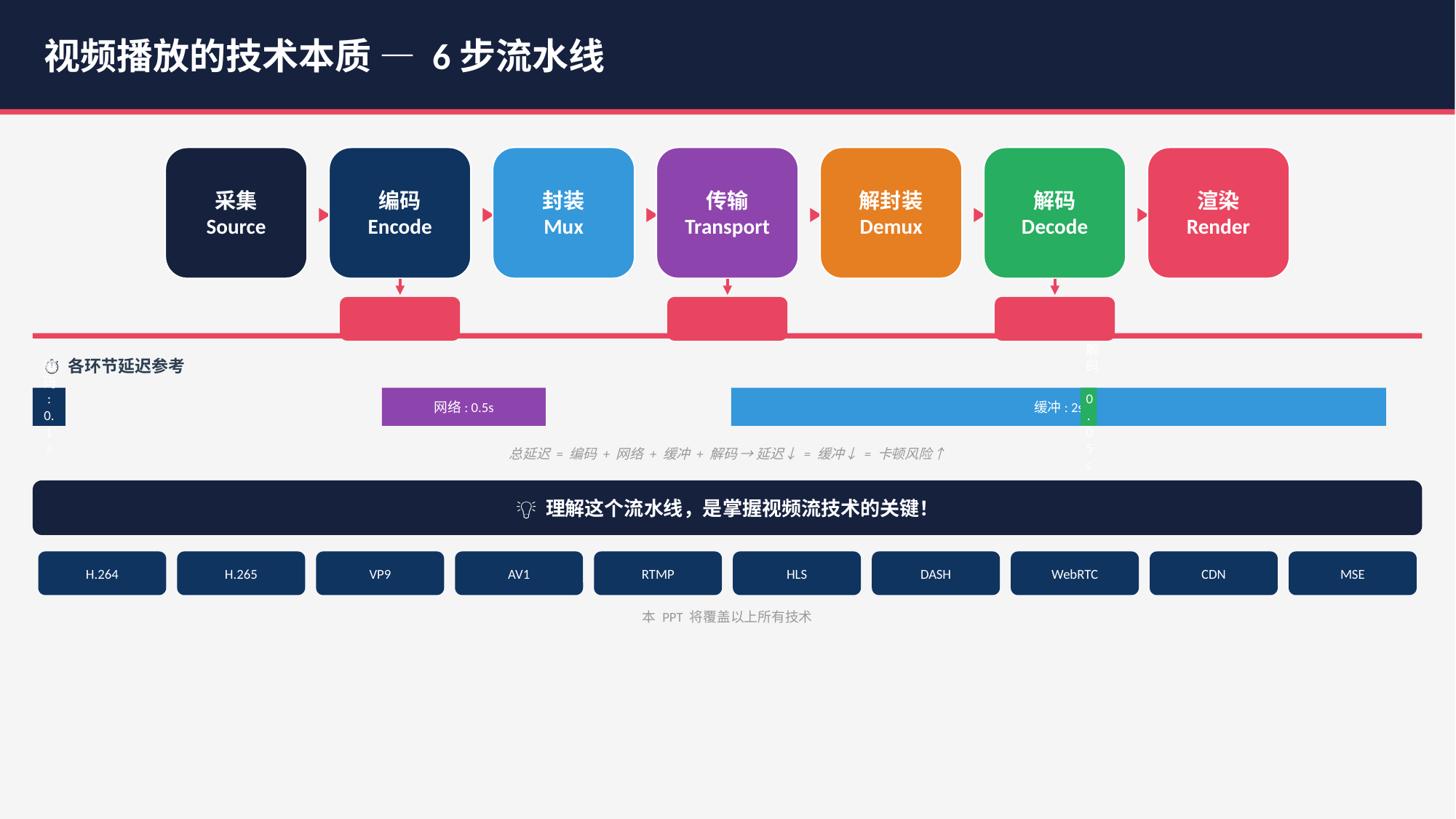

视频播放的技术本质 — 6步流水线

采集
Source
编码
Encode
封装
Mux
传输
Transport
解封装
Demux
解码
Decode
渲染
Render
▶
▶
▶
▶
▶
▶

⚠️ 编码瓶颈
⚠️ 网络瓶颈
⚠️ 解码瓶颈

⏱️ 各环节延迟参考

编码: 0.1s

网络: 0.5s

缓冲: 2s

解码: 0.05s
总延迟 = 编码 + 网络 + 缓冲 + 解码 → 延迟↓ = 缓冲↓ = 卡顿风险↑

💡 理解这个流水线，是掌握视频流技术的关键！

H.264

H.265

VP9

AV1

RTMP

HLS

DASH

WebRTC

CDN

MSE
本 PPT 将覆盖以上所有技术